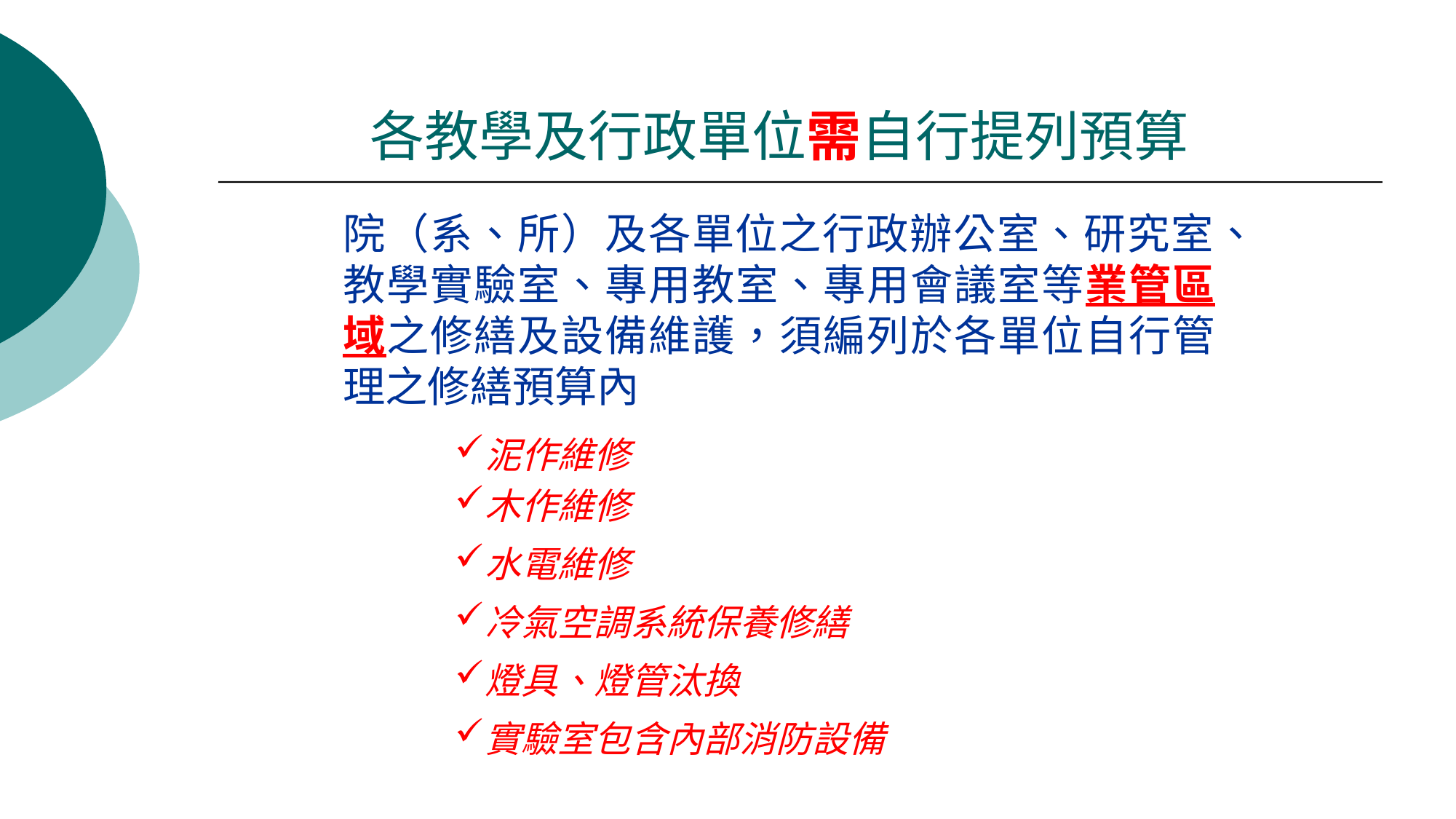

各教學及行政單位需自行提列預算
院（系、所）及各單位之行政辦公室、研究室、教學實驗室、專用教室、專用會議室等業管區域之修繕及設備維護，須編列於各單位自行管理之修繕預算內
泥作維修
木作維修
水電維修
冷氣空調系統保養修繕
燈具、燈管汰換
實驗室包含內部消防設備